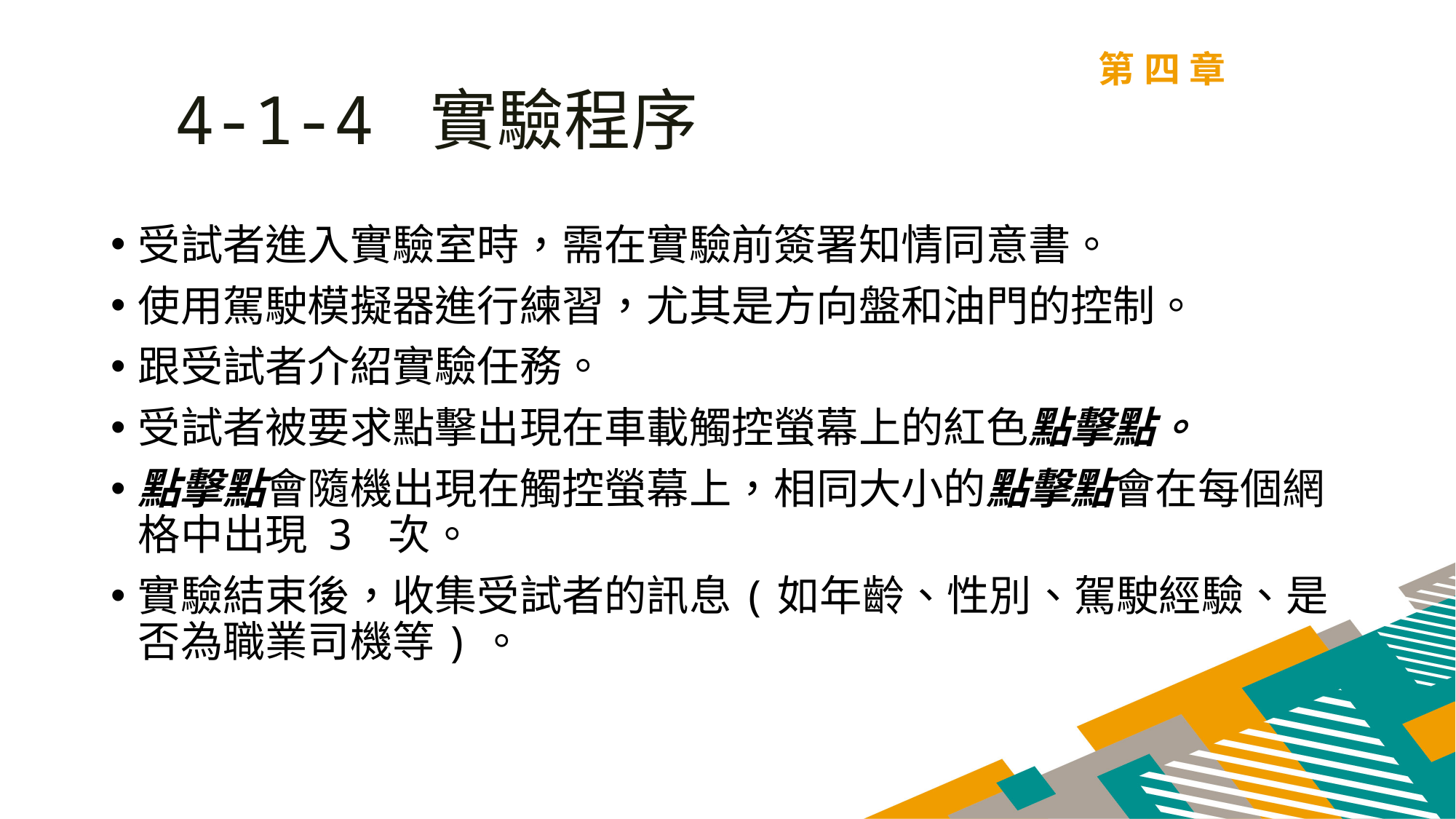

第四章
4-1-4 實驗程序
受試者進入實驗室時，需在實驗前簽署知情同意書。
使用駕駛模擬器進行練習，尤其是方向盤和油門的控制。
跟受試者介紹實驗任務。
受試者被要求點擊出現在車載觸控螢幕上的紅色點擊點。
點擊點會隨機出現在觸控螢幕上，相同大小的點擊點會在每個網格中出現 3 次。
實驗結束後，收集受試者的訊息(如年齡、性別、駕駛經驗、是否為職業司機等)。